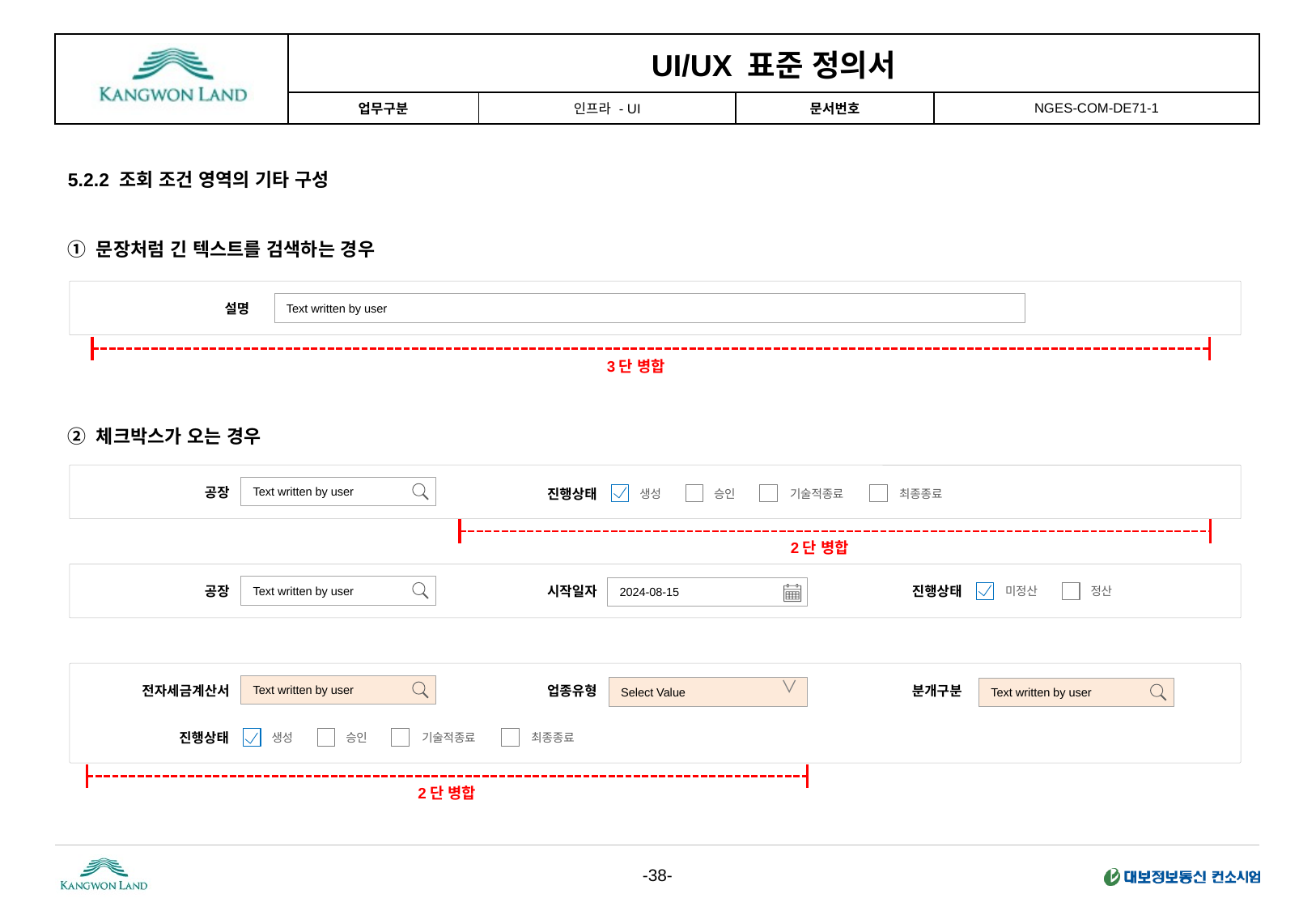

5.2.2 조회 조건 영역의 기타 구성
① 문장처럼 긴 텍스트를 검색하는 경우

Text written by user
설명
3단 병합
② 체크박스가 오는 경우

Text written by user
공장
진행상태
생성

승인

기술적종료

최종종료

2단 병합

Text written by user
공장
시작일자
진행상태
2024-08-15
미정산

정산

Text written by user
전자세금계산서
업종유형
분개구분
Select Value
＜
Text written by user

진행상태
생성

승인

기술적종료

최종종료

2단 병합